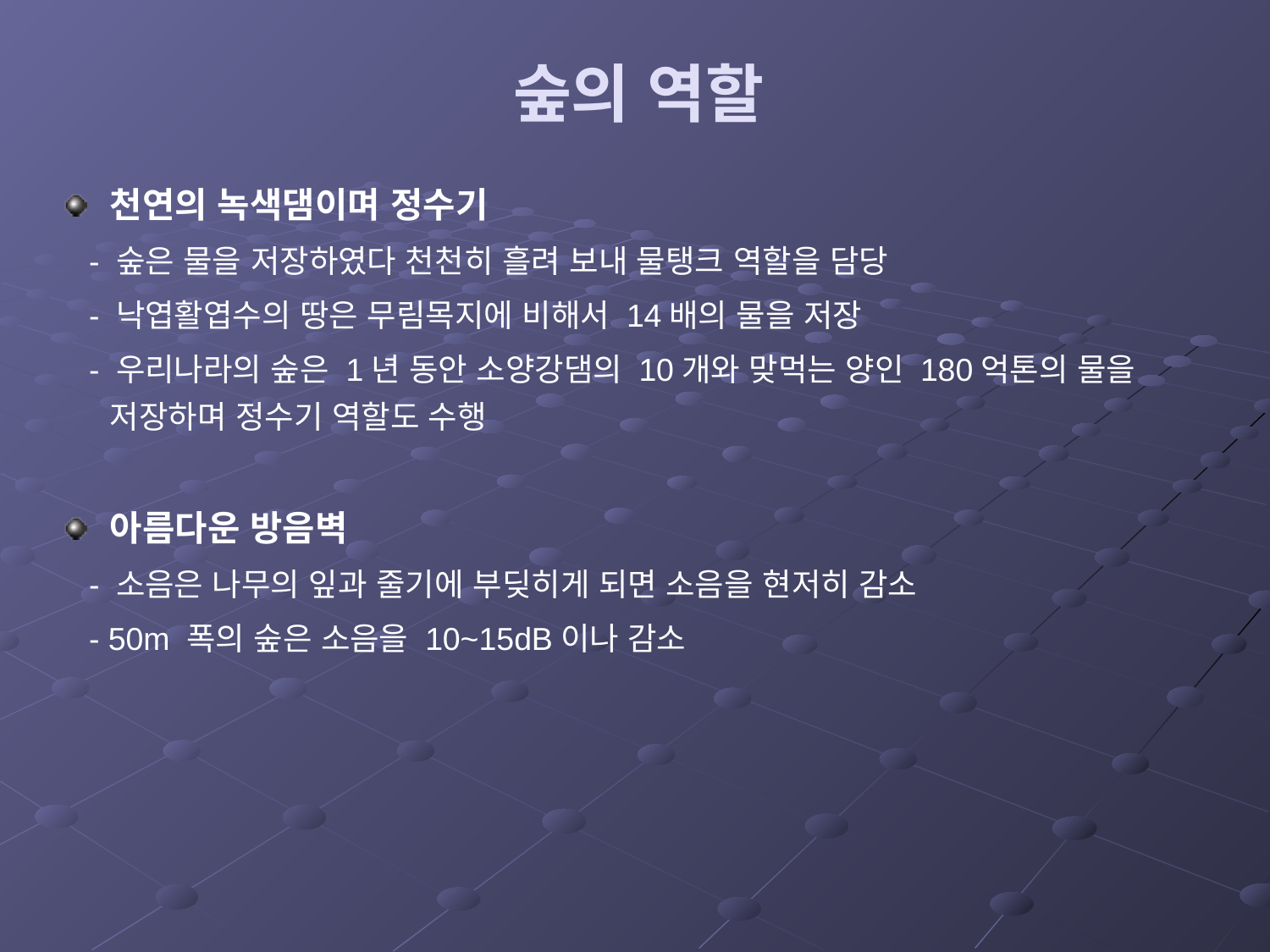

숲의 역할
천연의 녹색댐이며 정수기
   - 숲은 물을 저장하였다 천천히 흘려 보내 물탱크 역할을 담당
   - 낙엽활엽수의 땅은 무림목지에 비해서 14배의 물을 저장
   - 우리나라의 숲은 1년 동안 소양강댐의 10개와 맞먹는 양인 180억톤의 물을 저장하며 정수기 역할도 수행

아름다운 방음벽
   - 소음은 나무의 잎과 줄기에 부딪히게 되면 소음을 현저히 감소
   - 50m 폭의 숲은 소음을 10~15dB이나 감소